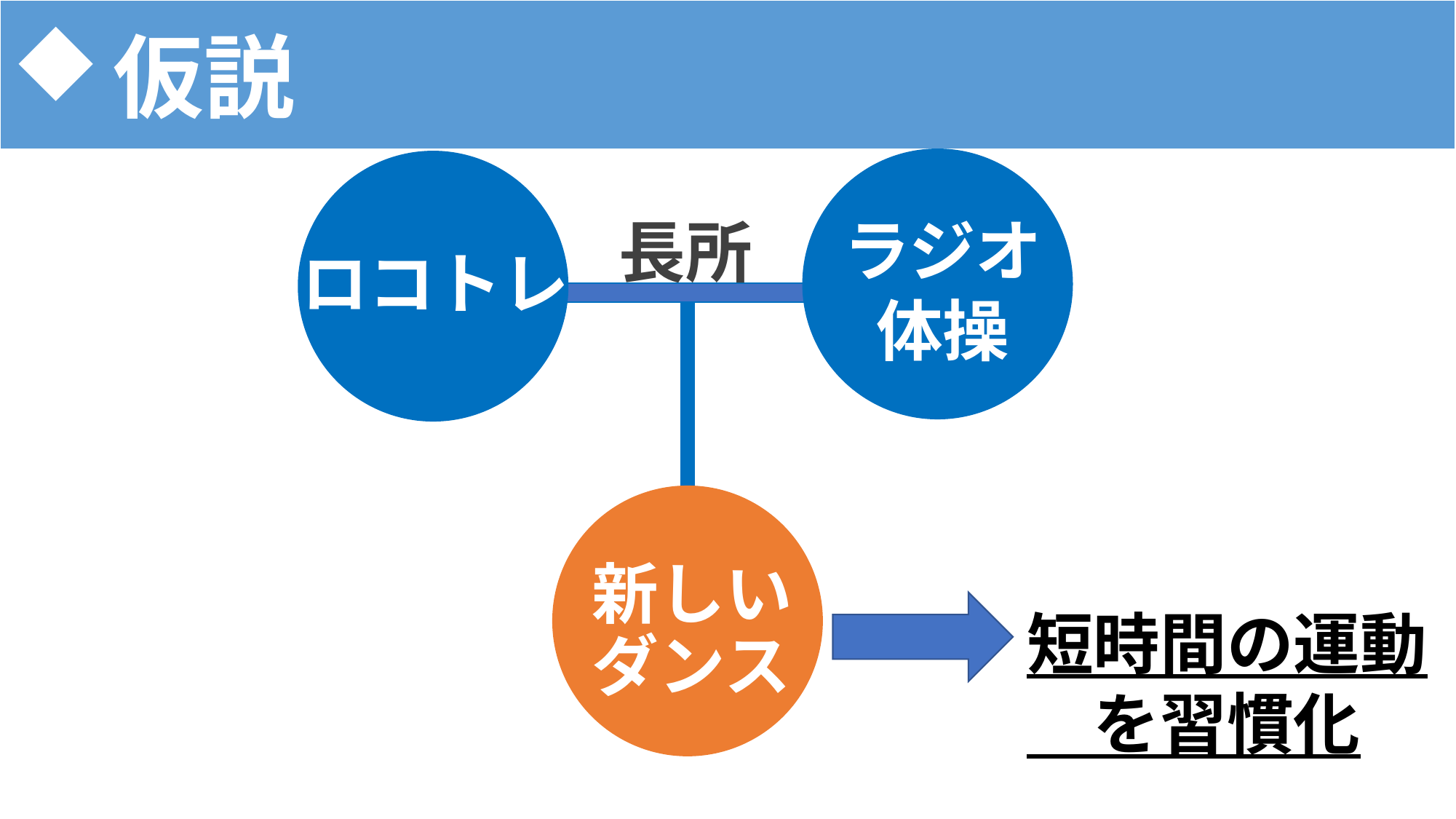

# 仮説

ラジオ体操
長所
ロコトレ

新しいダンス

短時間の運動
　を習慣化